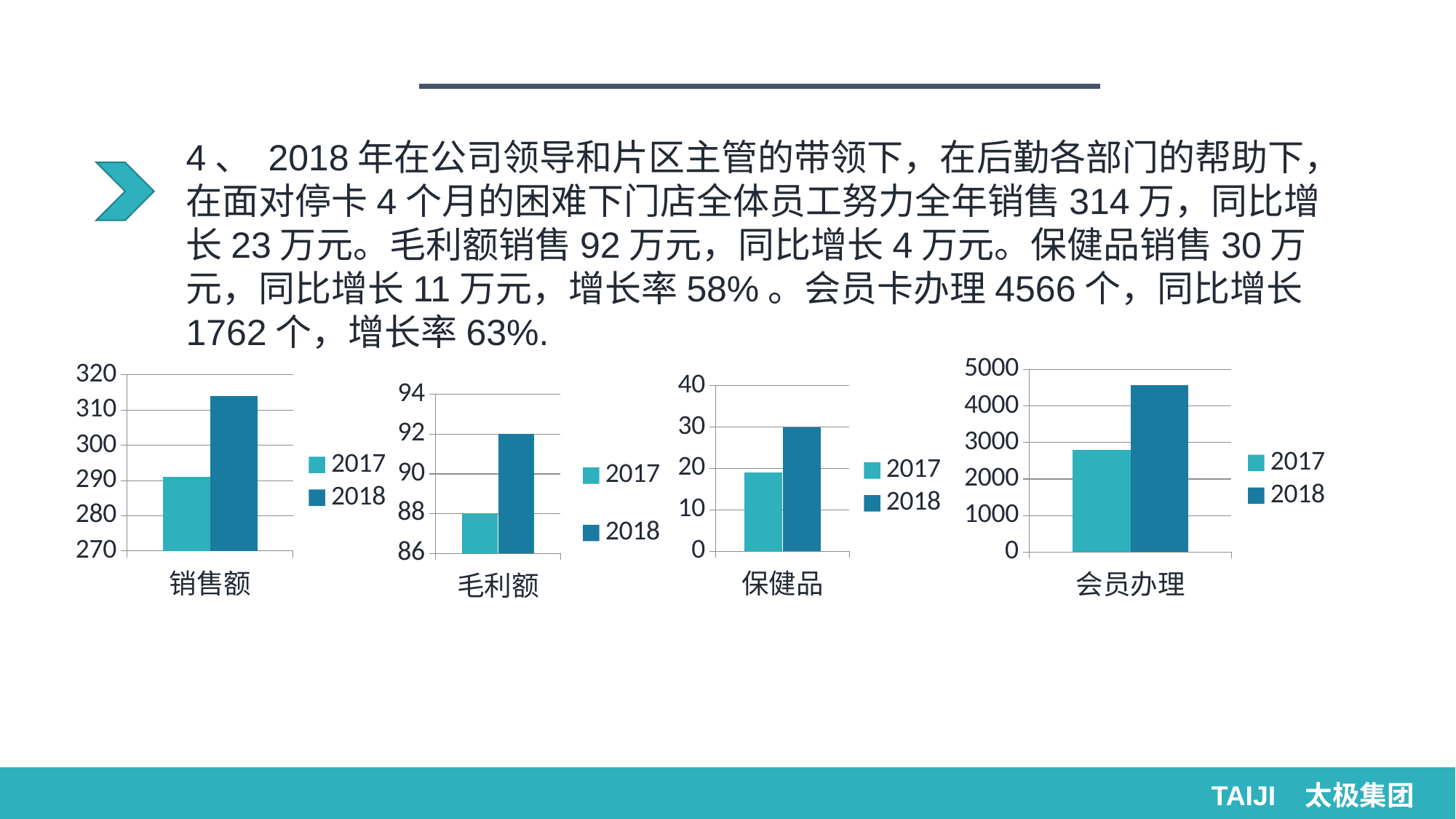

4、 2018年在公司领导和片区主管的带领下，在后勤各部门的帮助下，在面对停卡4个月的困难下门店全体员工努力全年销售314万，同比增长23万元。毛利额销售92万元，同比增长4万元。保健品销售30万元，同比增长11万元，增长率58%。会员卡办理4566个，同比增长1762个，增长率63%.

### Chart

| Category | 2017 | 2018 |
|---|---|---|
| 会员办理 | 2804.0 | 4566.0 |

### Chart

| Category | 2017 | 2018 |
|---|---|---|
| 销售额 | 291.0 | 314.0 |

### Chart

| Category | 2017 | 2018 |
|---|---|---|
| 保健品 | 19.0 | 30.0 |

### Chart

| Category | 2017 | 2018 |
|---|---|---|
| 毛利额 | 88.0 | 92.0 |
TAIJI   太极集团